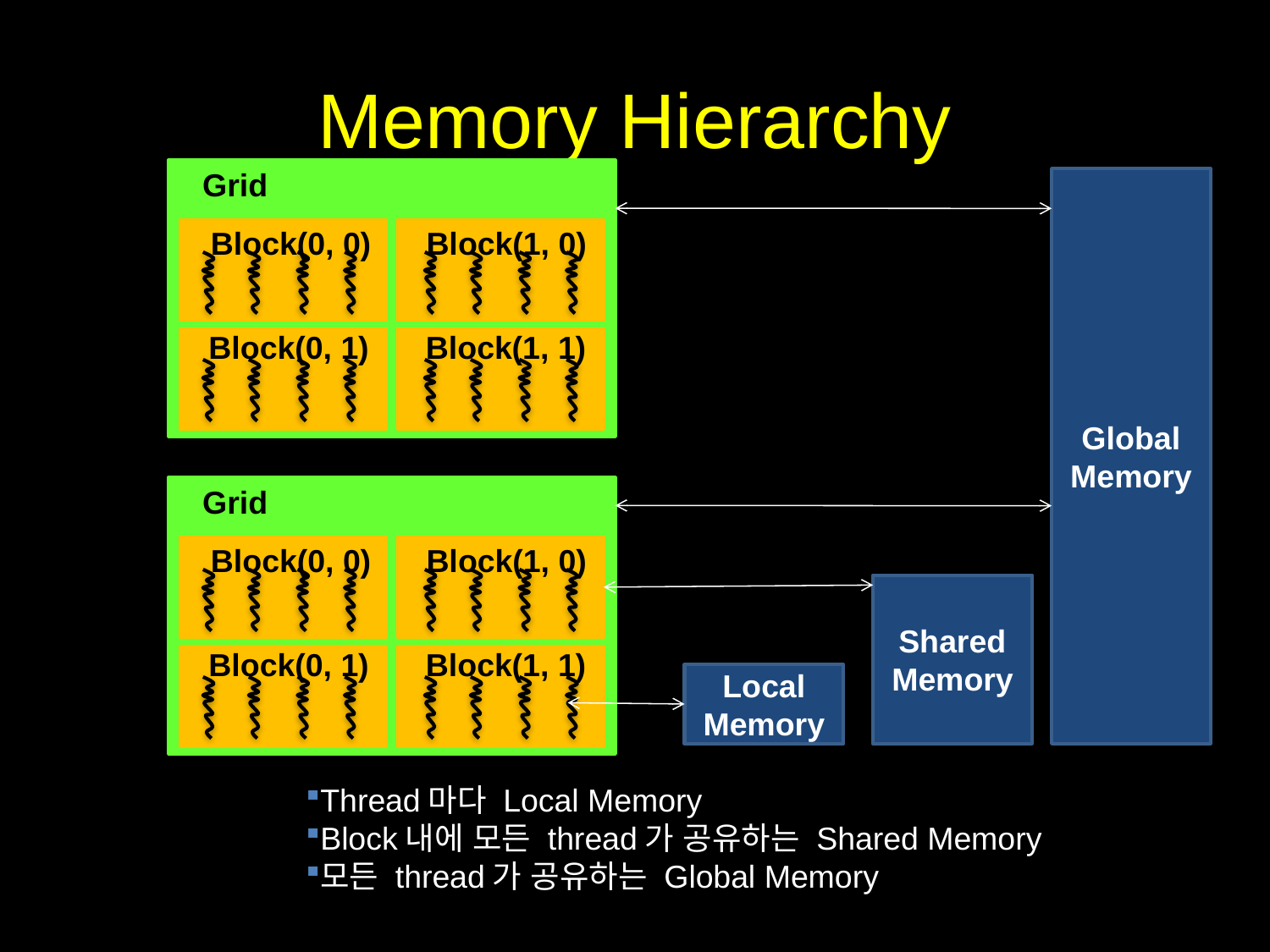

# Memory Hierarchy
Grid

Block(0, 0)
Block(1, 0)

Block(0, 1)
Block(1, 1)

Global Memory
Grid

Block(0, 0)
Block(1, 0)

Block(0, 1)
Block(1, 1)

Shared Memory
Local Memory
Thread마다 Local Memory
Block내에 모든 thread가 공유하는 Shared Memory
모든 thread가 공유하는 Global Memory